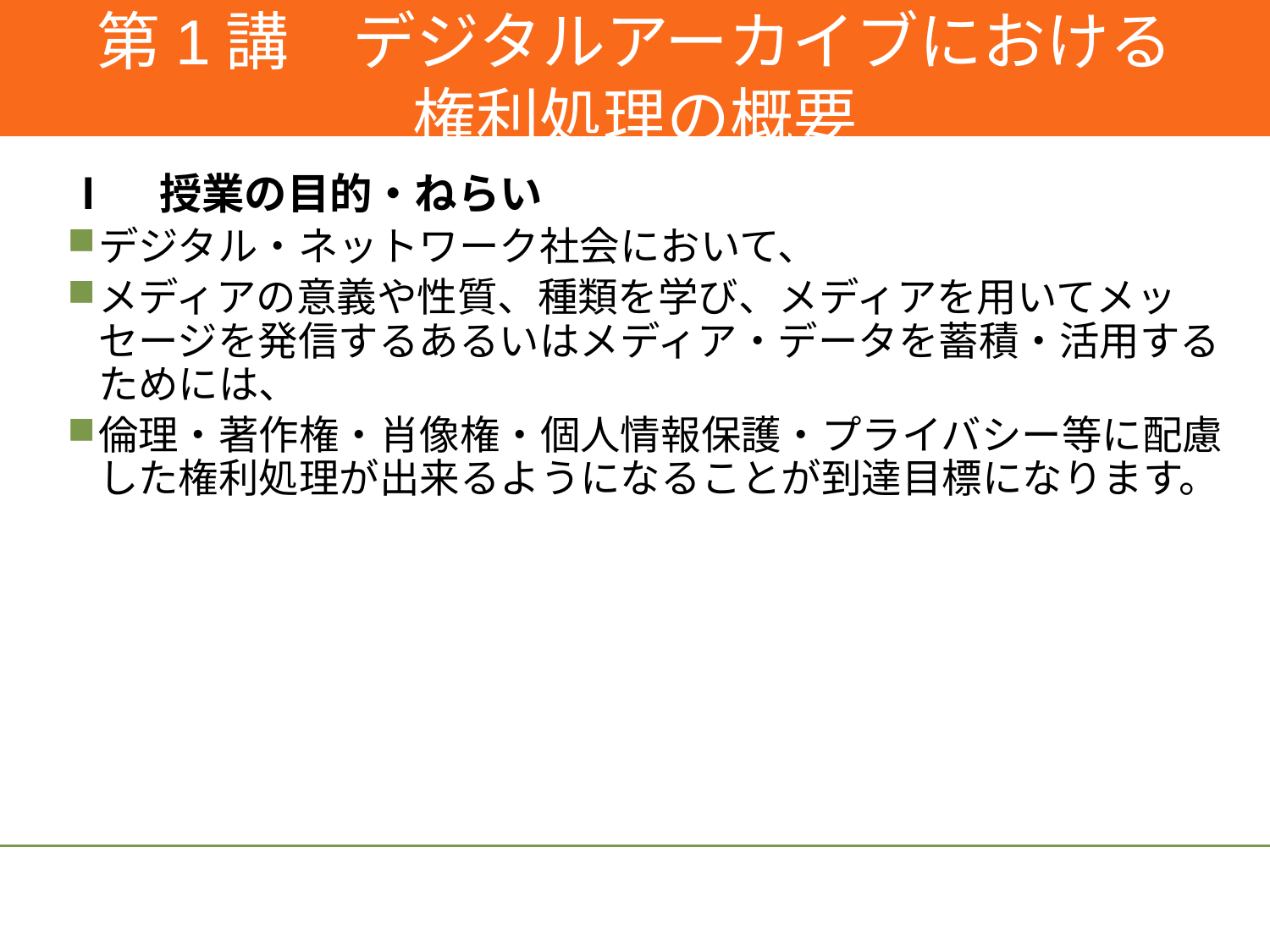

#
第1講　デジタルアーカイブにおける
権利処理の概要
Ⅰ　授業の目的・ねらい
デジタル・ネットワーク社会において、
メディアの意義や性質、種類を学び、メディアを用いてメッセージを発信するあるいはメディア・データを蓄積・活用するためには、
倫理・著作権・肖像権・個人情報保護・プライバシー等に配慮した権利処理が出来るようになることが到達目標になります。